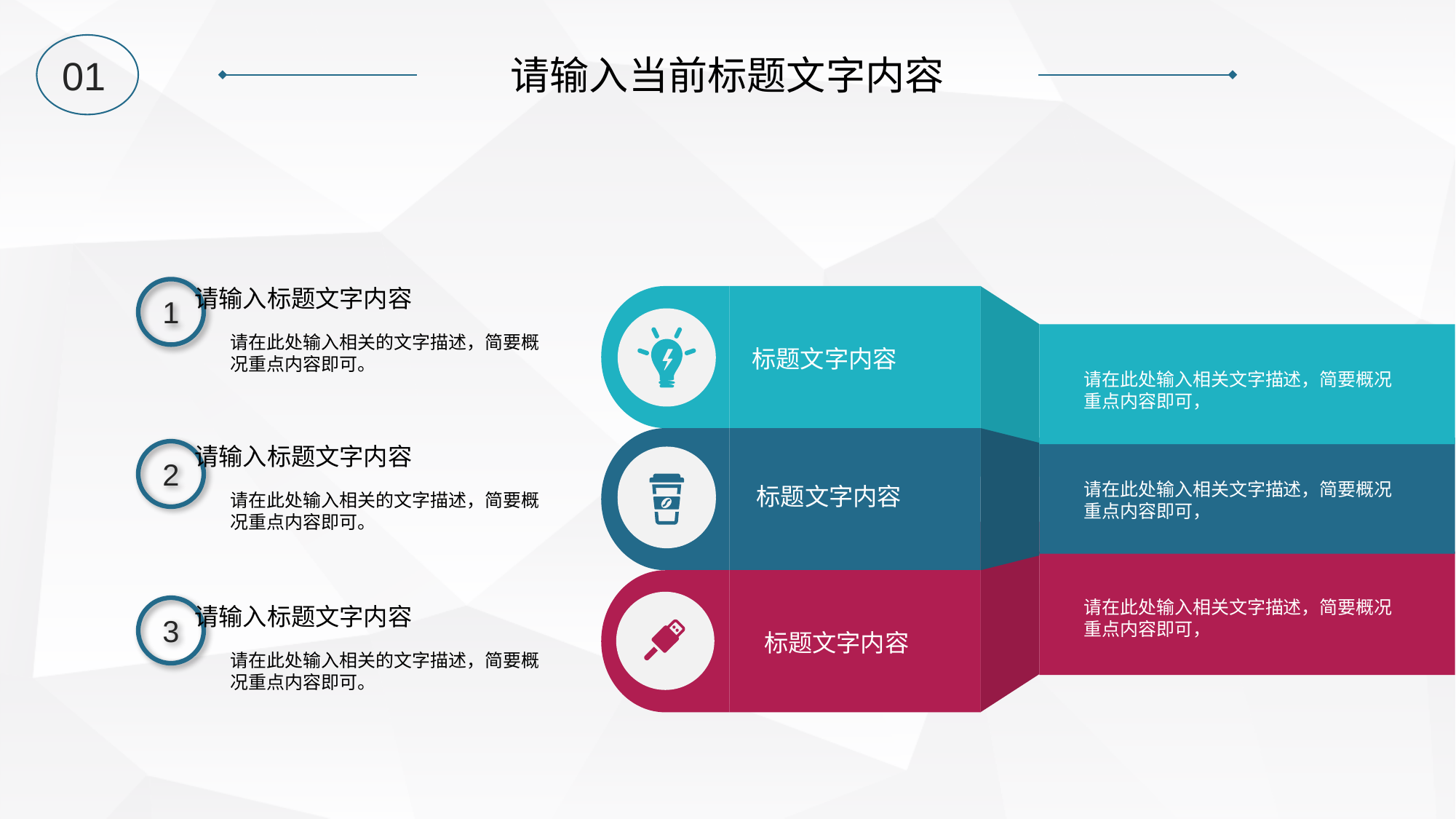

01
请输入当前标题文字内容
请输入标题文字内容
请在此处输入相关的文字描述，简要概况重点内容即可。
1

标题文字内容
请在此处输入相关文字描述，简要概况重点内容即可，

请在此处输入相关文字描述，简要概况重点内容即可，

标题文字内容

请在此处输入相关文字描述，简要概况重点内容即可，

标题文字内容
请输入标题文字内容
请在此处输入相关的文字描述，简要概况重点内容即可。
2
请输入标题文字内容
请在此处输入相关的文字描述，简要概况重点内容即可。
3